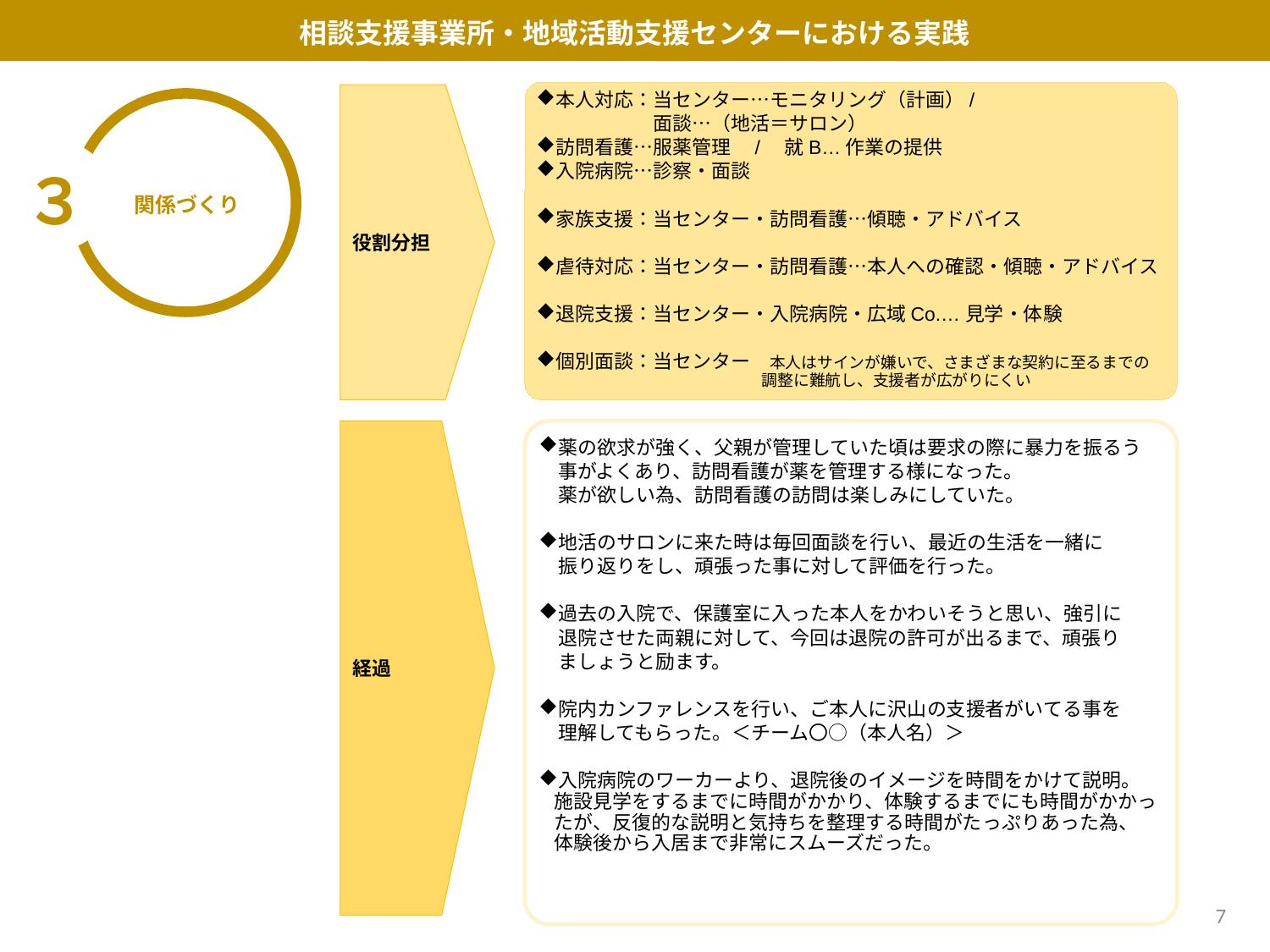

相談支援事業所・地域活動支援センターにおける実践
本人対応：当センター…モニタリング（計画）/
　　　　　　面談…（地活＝サロン）
訪問看護…服薬管理　/　就B…作業の提供
入院病院…診察・面談

家族支援：当センター・訪問看護…傾聴・アドバイス

虐待対応：当センター・訪問看護…本人への確認・傾聴・アドバイス

退院支援：当センター・入院病院・広域Co.…見学・体験

個別面談：当センター　本人はサインが嫌いで、さまざまな契約に至るまでの
　　　　　　　　　　　　　 調整に難航し、支援者が広がりにくい
役割分担

３
関係づくり
経過
薬の欲求が強く、父親が管理していた頃は要求の際に暴力を振るう
　事がよくあり、訪問看護が薬を管理する様になった。
　薬が欲しい為、訪問看護の訪問は楽しみにしていた。

地活のサロンに来た時は毎回面談を行い、最近の生活を一緒に
　振り返りをし、頑張った事に対して評価を行った。

過去の入院で、保護室に入った本人をかわいそうと思い、強引に
　退院させた両親に対して、今回は退院の許可が出るまで、頑張り
　ましょうと励ます。

院内カンファレンスを行い、ご本人に沢山の支援者がいてる事を
　理解してもらった。＜チーム〇○（本人名）＞

入院病院のワーカーより、退院後のイメージを時間をかけて説明。
施設見学をするまでに時間がかかり、体験するまでにも時間がかかったが、反復的な説明と気持ちを整理する時間がたっぷりあった為、
体験後から入居まで非常にスムーズだった。

7